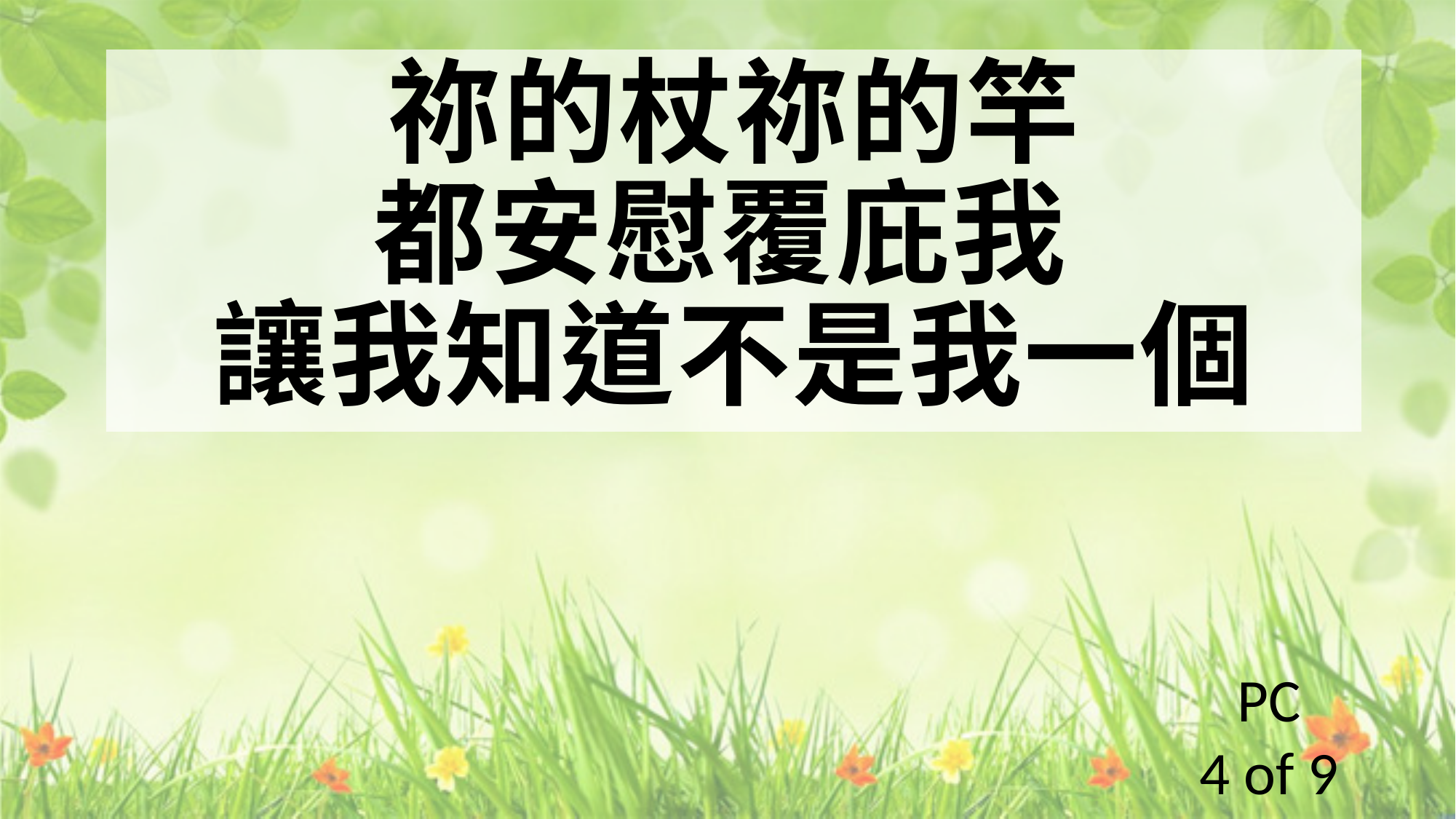

祢的杖祢的竿
都安慰覆庇我
讓我知道不是我一個
PC
4 of 9